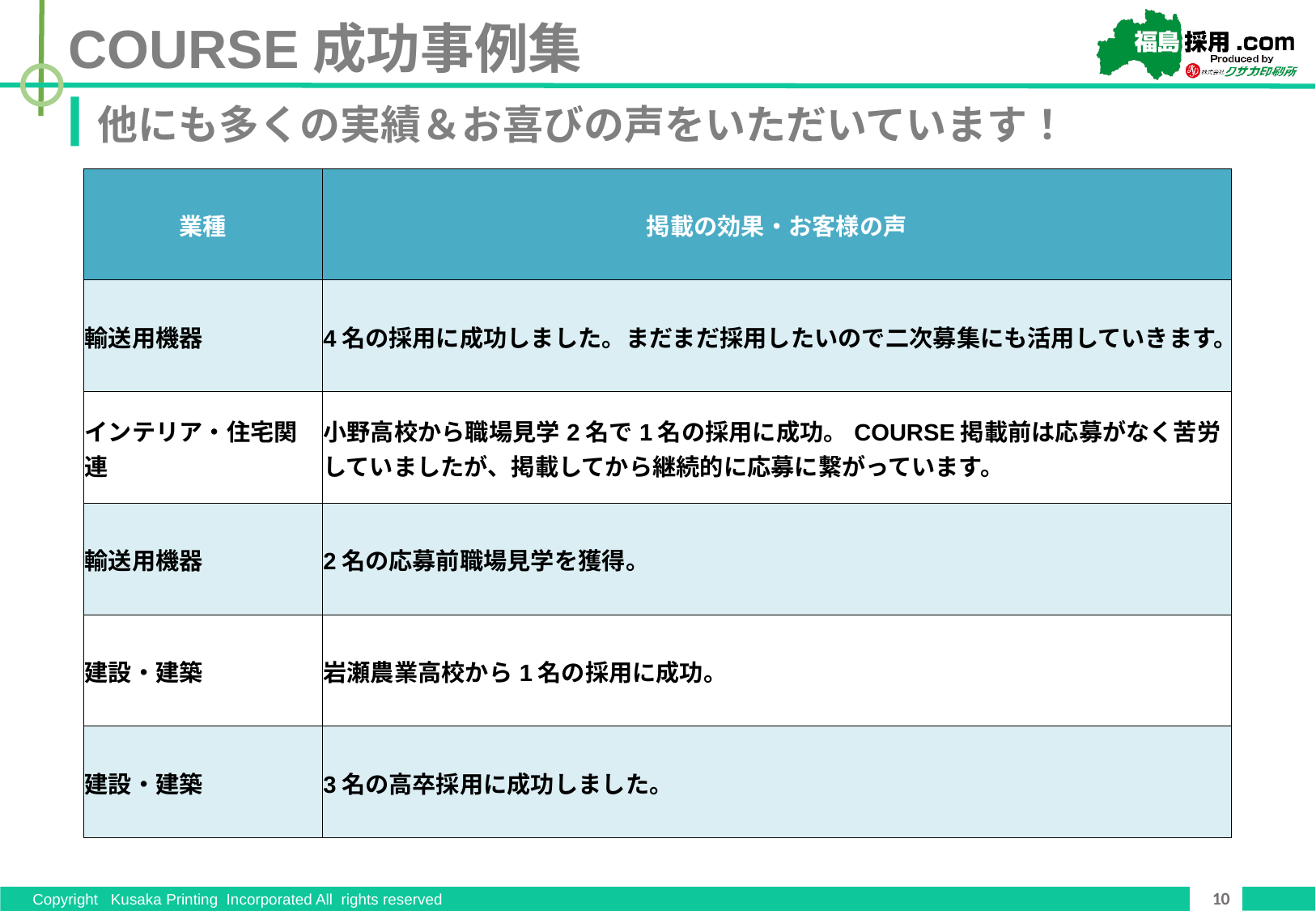

COURSE成功事例集
他にも多くの実績＆お喜びの声をいただいています！
| 業種 | 掲載の効果・お客様の声 |
| --- | --- |
| 輸送用機器 | 4名の採用に成功しました。まだまだ採用したいので二次募集にも活用していきます。 |
| インテリア・住宅関連 | 小野高校から職場見学2名で1名の採用に成功。COURSE掲載前は応募がなく苦労していましたが、掲載してから継続的に応募に繋がっています。 |
| 輸送用機器 | 2名の応募前職場見学を獲得。 |
| 建設・建築 | 岩瀬農業高校から1名の採用に成功。 |
| 建設・建築 | 3名の高卒採用に成功しました。 |